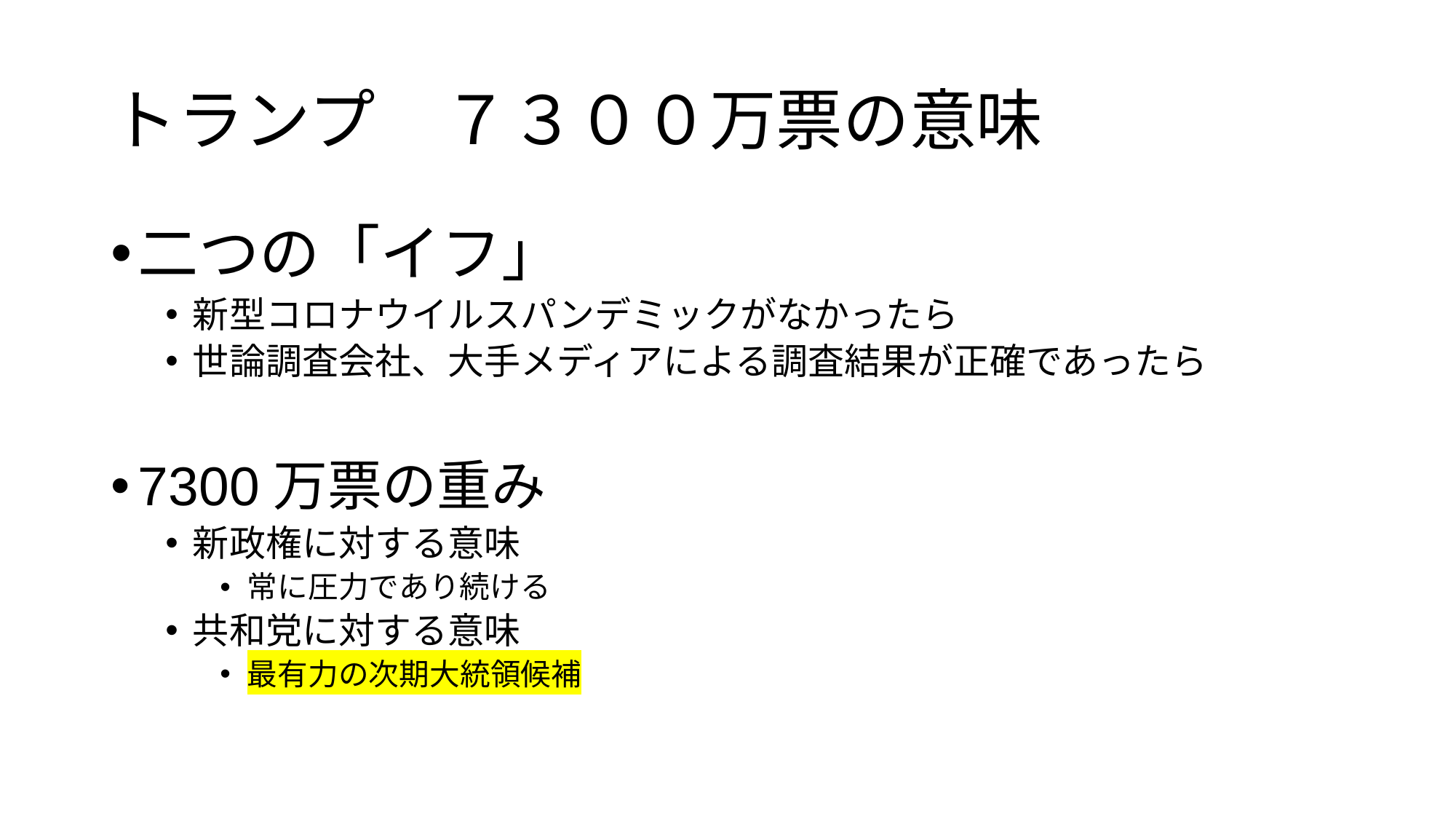

# トランプ　７３００万票の意味
二つの「イフ」
新型コロナウイルスパンデミックがなかったら
世論調査会社、大手メディアによる調査結果が正確であったら

7300万票の重み
新政権に対する意味
常に圧力であり続ける
共和党に対する意味
最有力の次期大統領候補